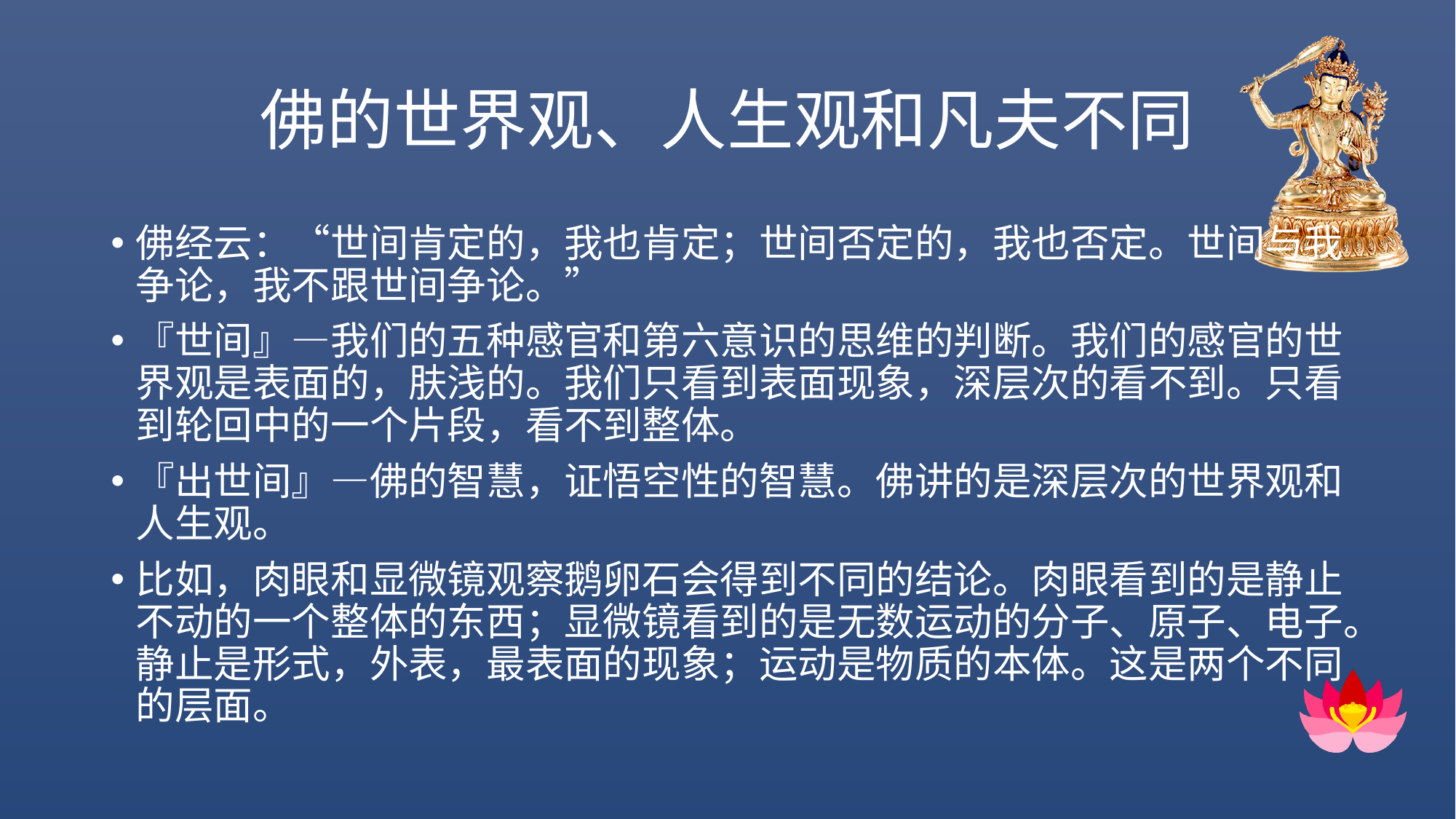

# 佛的世界观、人生观和凡夫不同
佛经云：“世间肯定的，我也肯定；世间否定的，我也否定。世间与我争论，我不跟世间争论。”
『世间』—我们的五种感官和第六意识的思维的判断。我们的感官的世界观是表面的，肤浅的。我们只看到表面现象，深层次的看不到。只看到轮回中的一个片段，看不到整体。
『出世间』—佛的智慧，证悟空性的智慧。佛讲的是深层次的世界观和人生观。
比如，肉眼和显微镜观察鹅卵石会得到不同的结论。肉眼看到的是静止不动的一个整体的东西；显微镜看到的是无数运动的分子、原子、电子。静止是形式，外表，最表面的现象；运动是物质的本体。这是两个不同的层面。